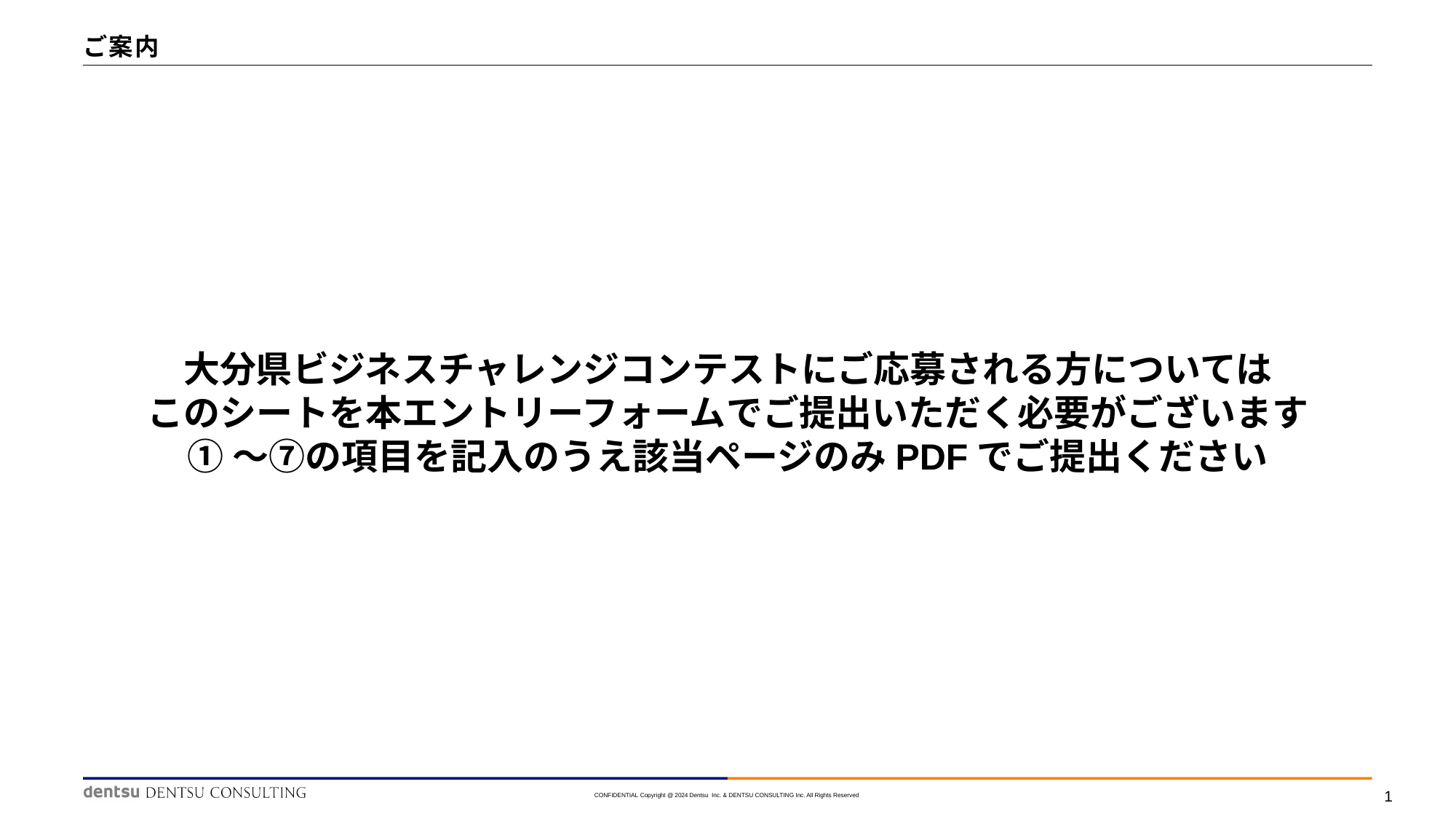

# ご案内
大分県ビジネスチャレンジコンテストにご応募される方については
このシートを本エントリーフォームでご提出いただく必要がございます
①～⑦の項目を記入のうえ該当ページのみPDFでご提出ください